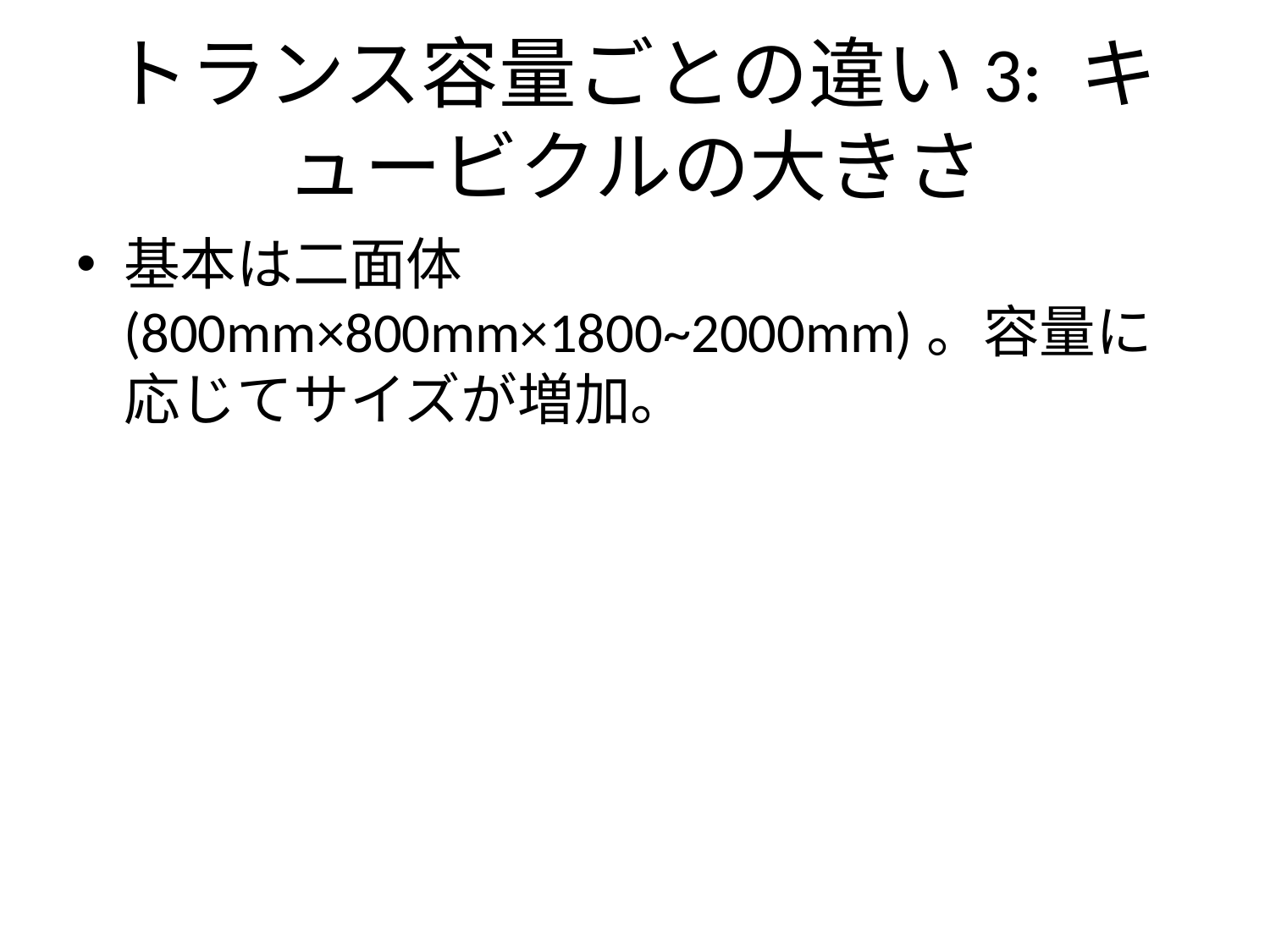

# トランス容量ごとの違い3: キュービクルの大きさ
基本は二面体(800mm×800mm×1800~2000mm)。容量に応じてサイズが増加。